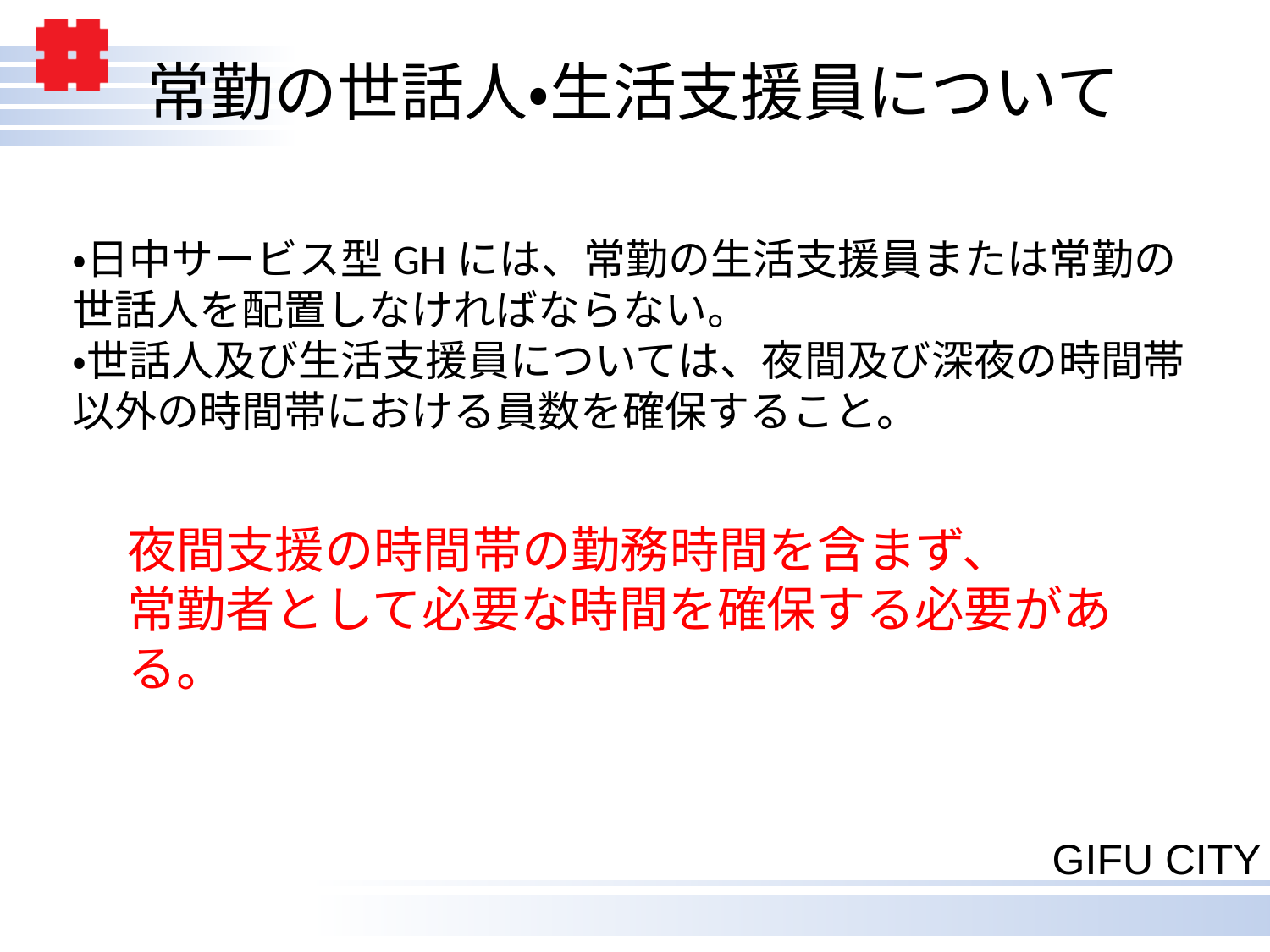

# 常勤の世話人・生活支援員について
・日中サービス型GHには、常勤の生活支援員または常勤の世話人を配置しなければならない。
・世話人及び生活支援員については、夜間及び深夜の時間帯以外の時間帯における員数を確保すること。

夜間支援の時間帯の勤務時間を含まず、
常勤者として必要な時間を確保する必要がある。